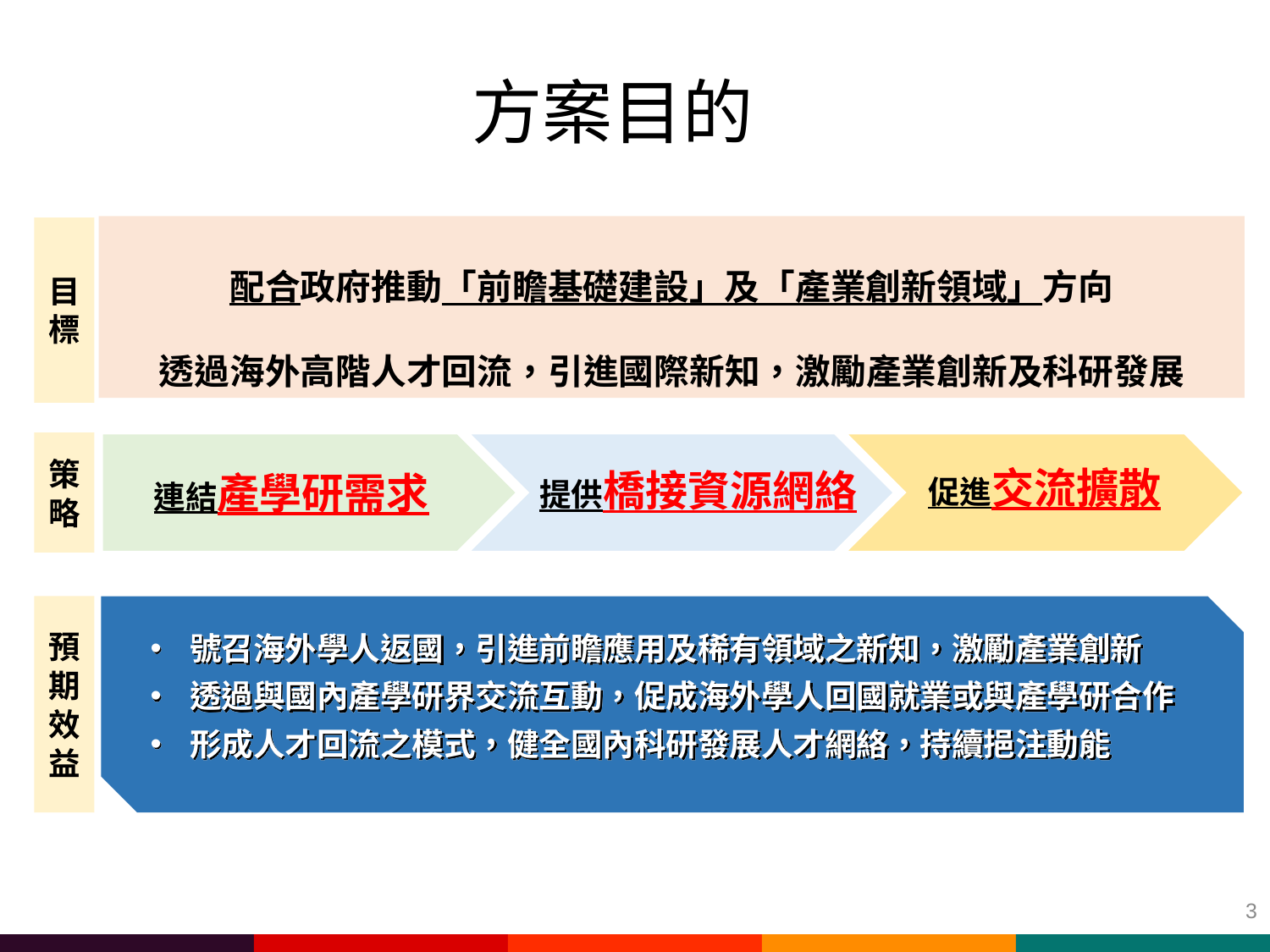

# 方案目的
配合政府推動「前瞻基礎建設」及「產業創新領域」方向
透過海外高階人才回流，引進國際新知，激勵產業創新及科研發展
目標
策略

促進交流擴散
提供橋接資源網絡
連結產學研需求
預期效益

號召海外學人返國，引進前瞻應用及稀有領域之新知，激勵產業創新
透過與國內產學研界交流互動，促成海外學人回國就業或與產學研合作
形成人才回流之模式，健全國內科研發展人才網絡，持續挹注動能
3